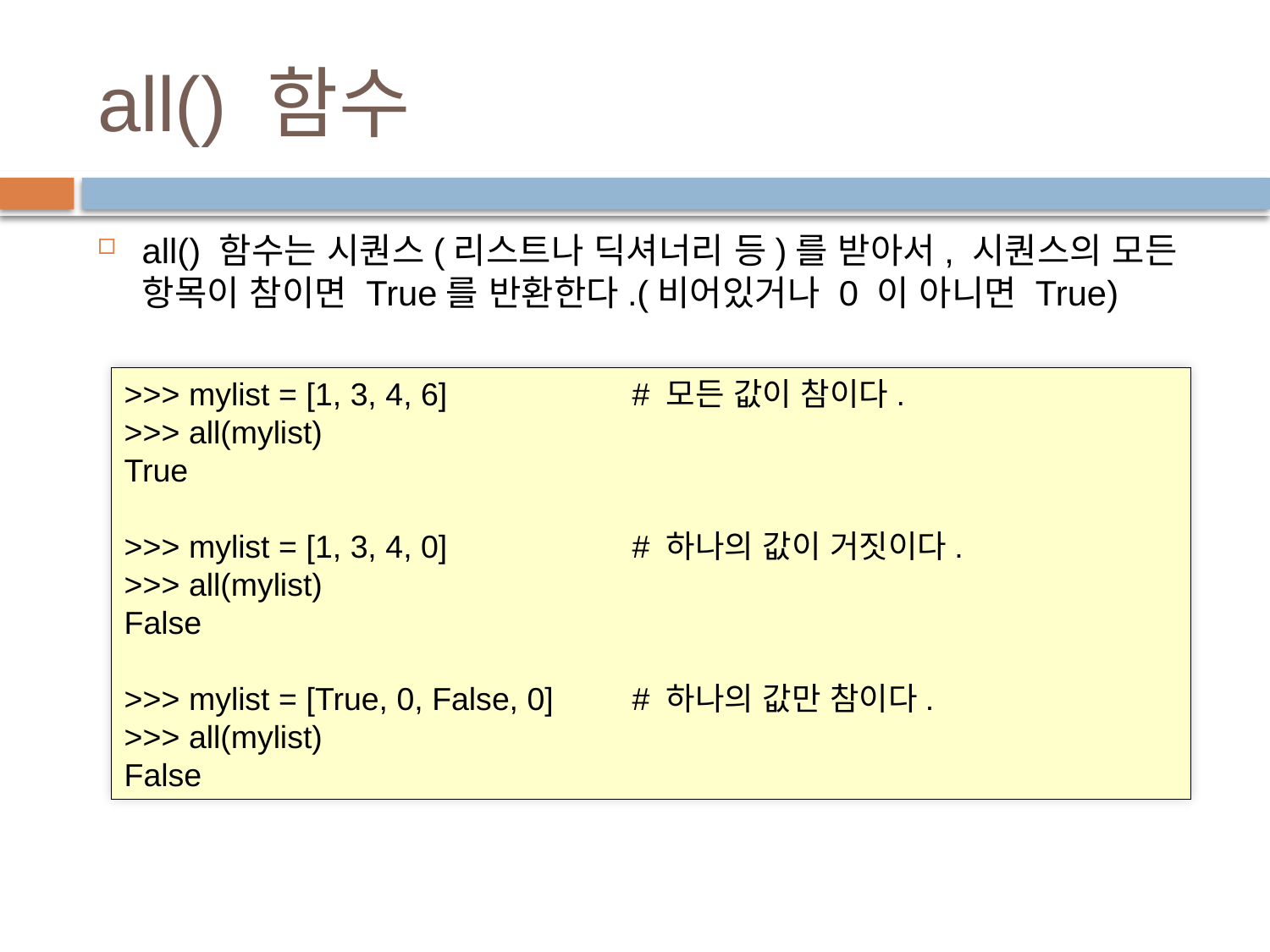

# all() 함수
all() 함수는 시퀀스(리스트나 딕셔너리 등)를 받아서, 시퀀스의 모든 항목이 참이면 True를 반환한다.(비어있거나 0 이 아니면 True)
>>> mylist = [1, 3, 4, 6]  		# 모든 값이 참이다.
>>> all(mylist)
True

>>> mylist = [1, 3, 4, 0]  		# 하나의 값이 거짓이다.
>>> all(mylist)
False

>>> mylist = [True, 0, False, 0]  	# 하나의 값만 참이다.
>>> all(mylist)
False